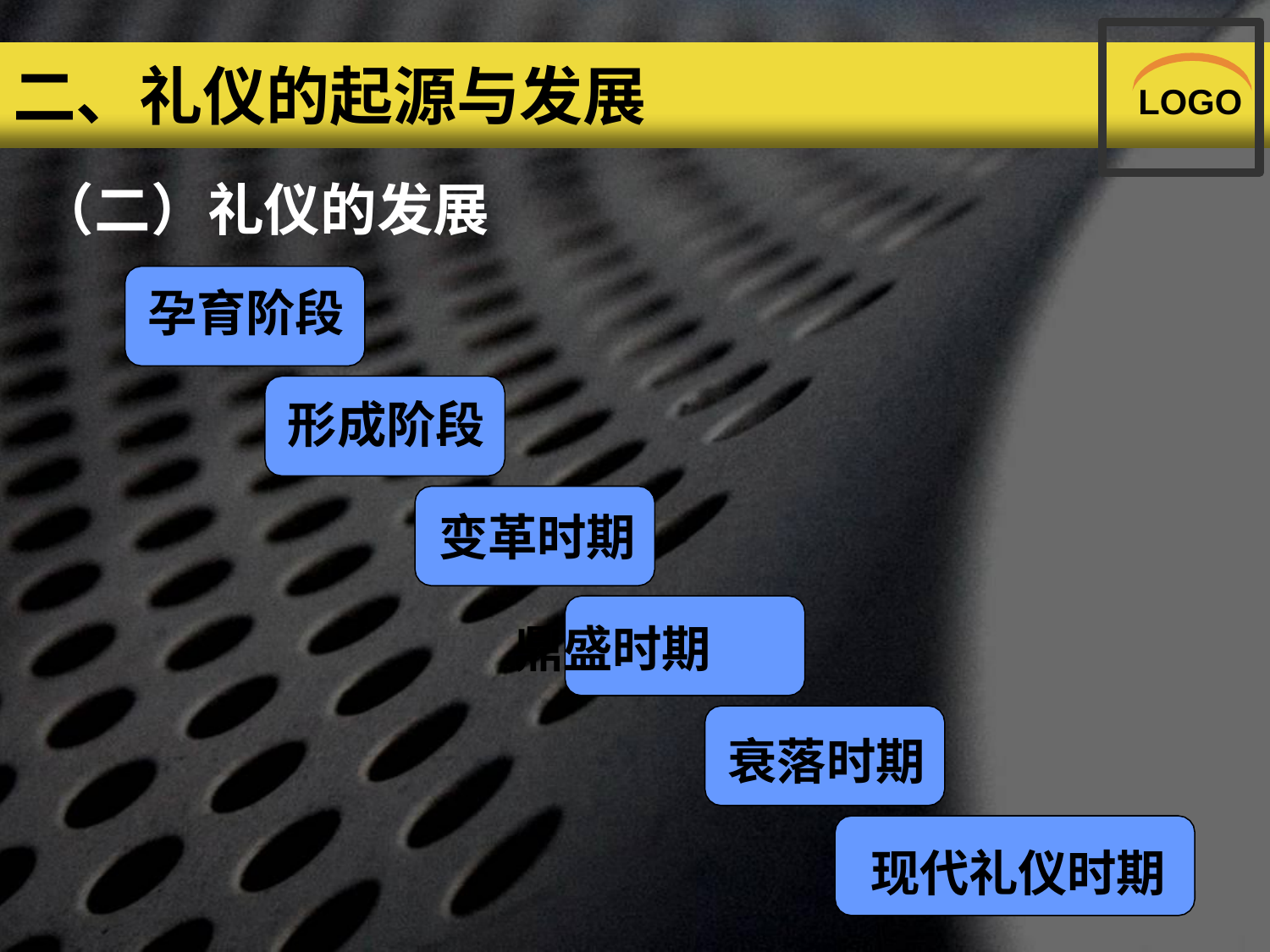

# 二、礼仪的起源与发展
LOGO

（二）礼仪的发展
孕育阶段

形成阶段

变革时期

鼎盛时期

衰落时期

现代礼仪时期